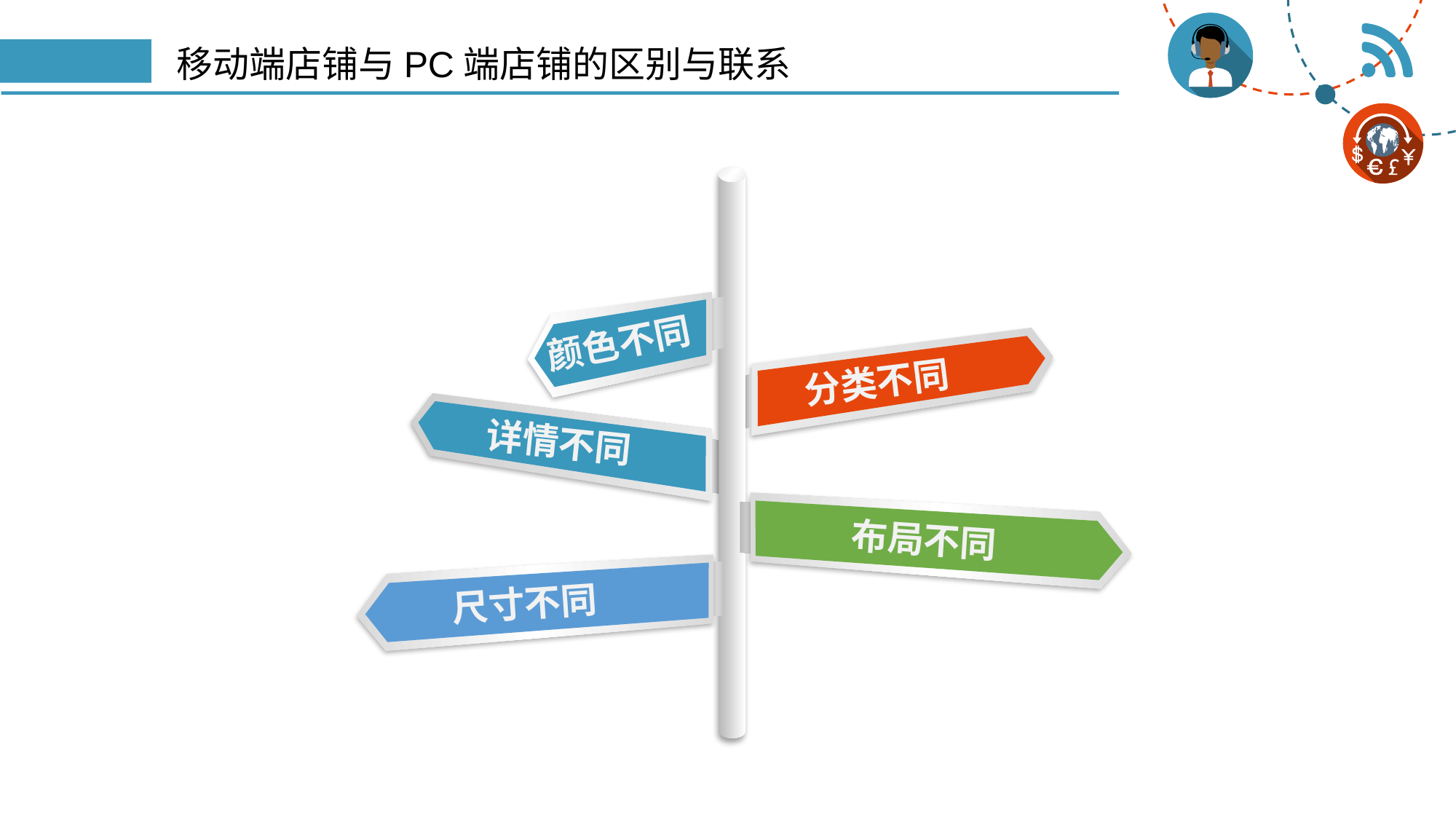

# 移动端店铺与PC端店铺的区别与联系

颜色不同

分类不同

详情不同

布局不同

尺寸不同